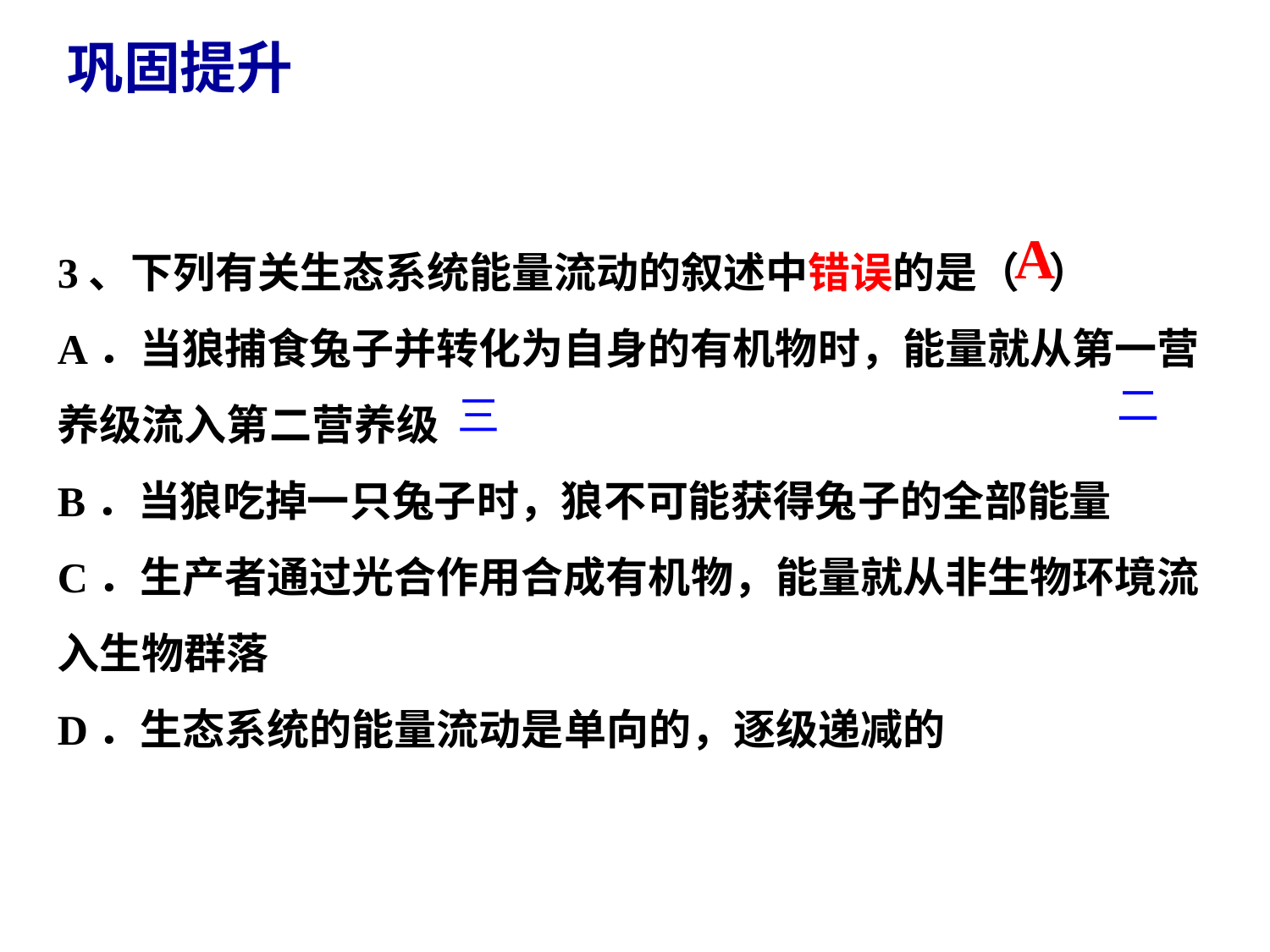

巩固提升
3、下列有关生态系统能量流动的叙述中错误的是（   ）
A．当狼捕食兔子并转化为自身的有机物时，能量就从第一营养级流入第二营养级
B．当狼吃掉一只兔子时，狼不可能获得兔子的全部能量
C．生产者通过光合作用合成有机物，能量就从非生物环境流入生物群落
D．生态系统的能量流动是单向的，逐级递减的
A
二
三